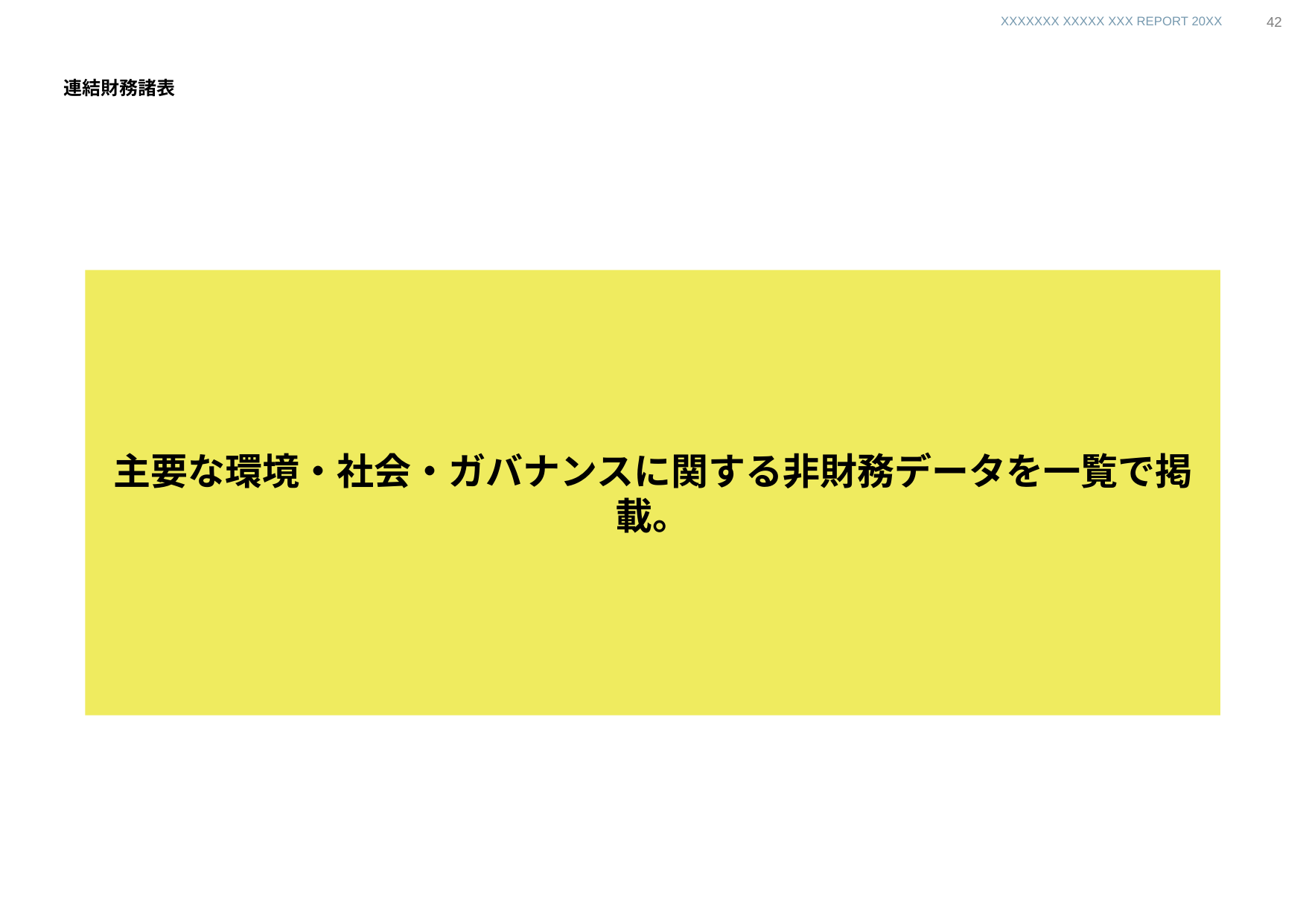

決算資料
有価証券報告書

線幅：0.5
42
連結財務諸表
主要な環境・社会・ガバナンスに関する非財務データを一覧で掲載。